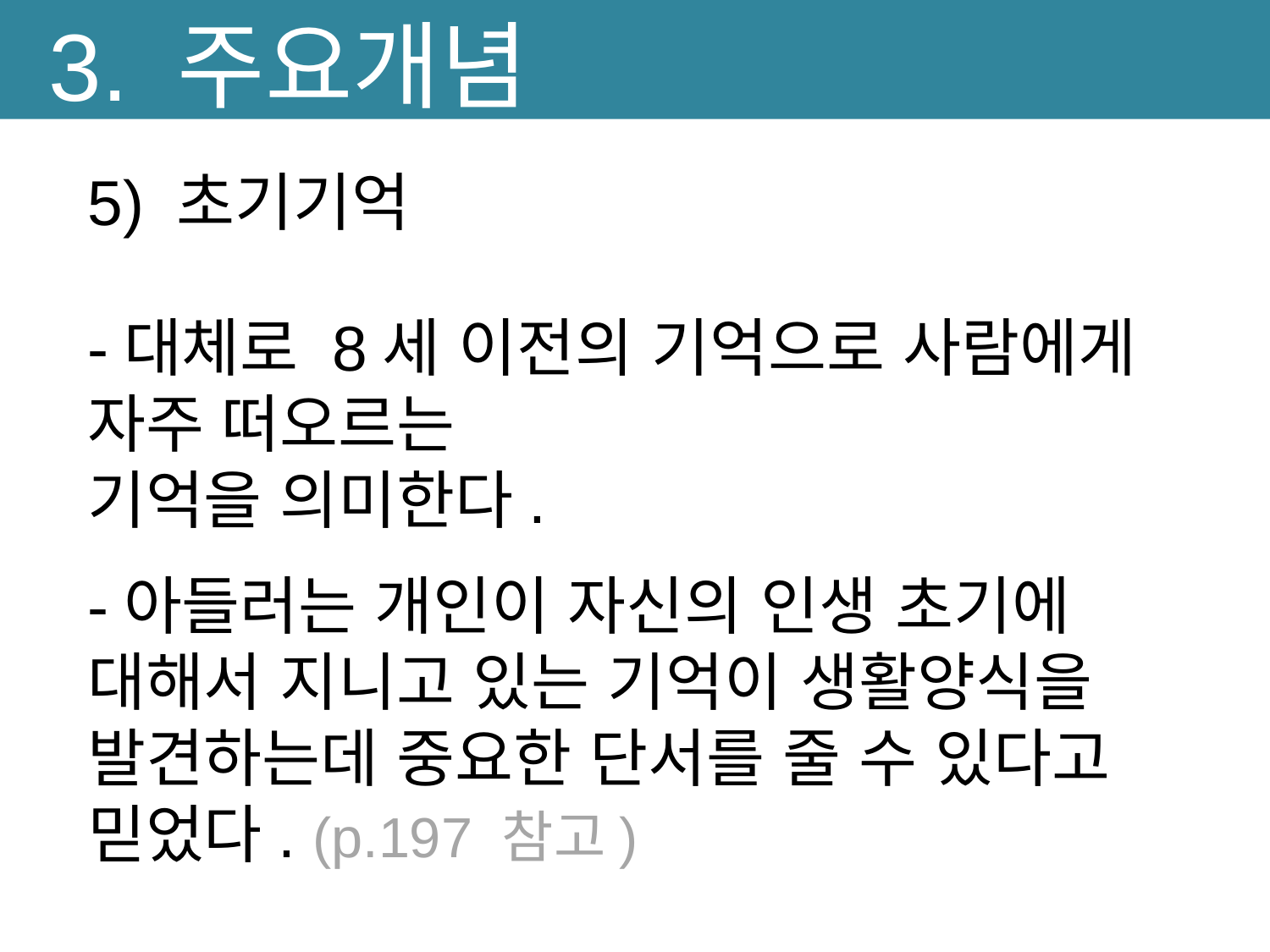

3. 주요개념
5) 초기기억

-대체로 8세 이전의 기억으로 사람에게 자주 떠오르는
기억을 의미한다.

-아들러는 개인이 자신의 인생 초기에 대해서 지니고 있는 기억이 생활양식을 발견하는데 중요한 단서를 줄 수 있다고
믿었다. (p.197 참고)